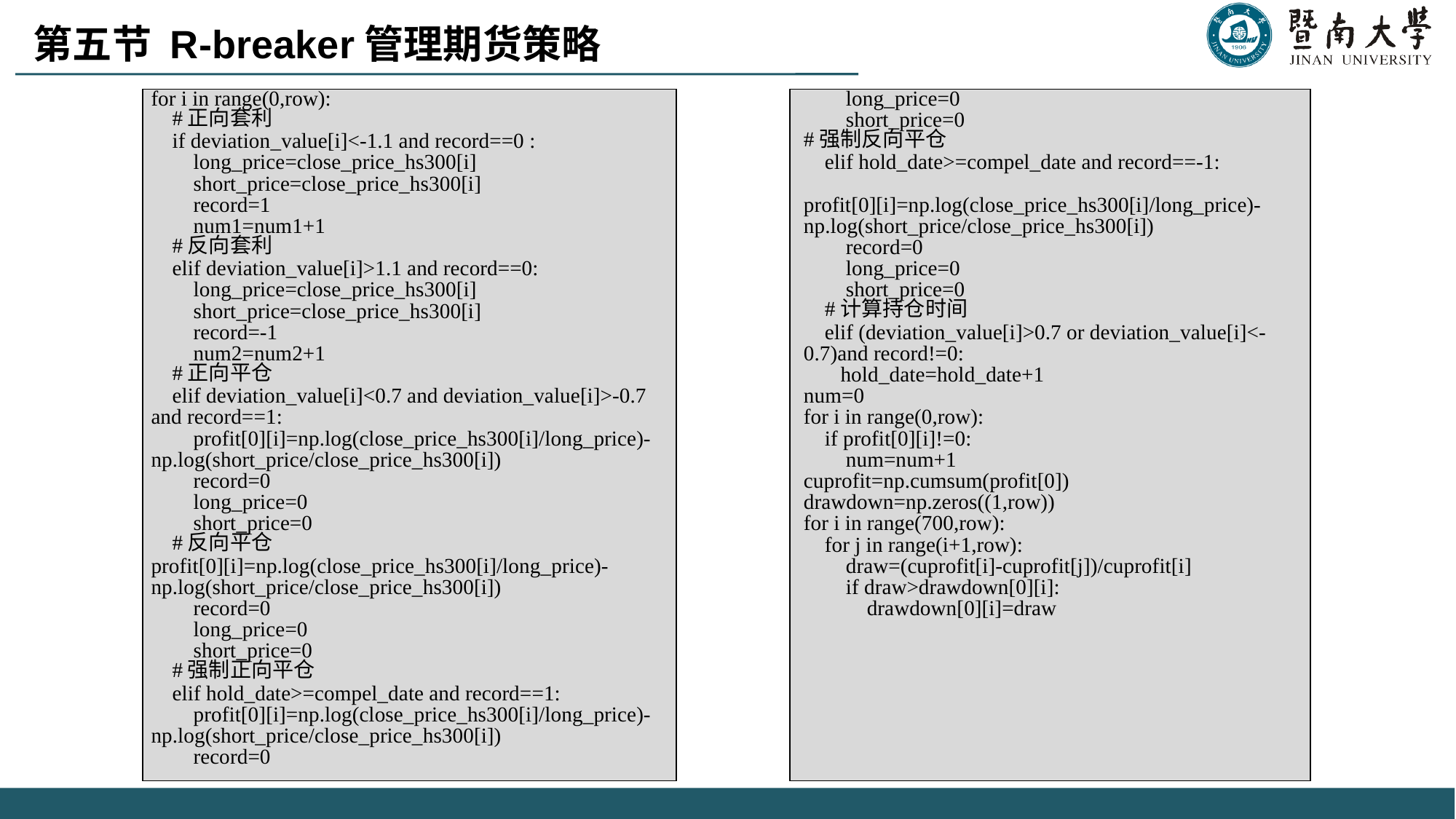

第五节 R-breaker管理期货策略
| for i in range(0,row): #正向套利 if deviation\_value[i]<-1.1 and record==0 : long\_price=close\_price\_hs300[i] short\_price=close\_price\_hs300[i] record=1 num1=num1+1 #反向套利 elif deviation\_value[i]>1.1 and record==0: long\_price=close\_price\_hs300[i] short\_price=close\_price\_hs300[i] record=-1 num2=num2+1 #正向平仓 elif deviation\_value[i]<0.7 and deviation\_value[i]>-0.7 and record==1: profit[0][i]=np.log(close\_price\_hs300[i]/long\_price)-np.log(short\_price/close\_price\_hs300[i]) record=0 long\_price=0 short\_price=0 #反向平仓 profit[0][i]=np.log(close\_price\_hs300[i]/long\_price)-np.log(short\_price/close\_price\_hs300[i]) record=0 long\_price=0 short\_price=0 #强制正向平仓 elif hold\_date>=compel\_date and record==1: profit[0][i]=np.log(close\_price\_hs300[i]/long\_price)-np.log(short\_price/close\_price\_hs300[i]) record=0 |
| --- |
| long\_price=0 short\_price=0 #强制反向平仓 elif hold\_date>=compel\_date and record==-1: profit[0][i]=np.log(close\_price\_hs300[i]/long\_price)-np.log(short\_price/close\_price\_hs300[i]) record=0 long\_price=0 short\_price=0 #计算持仓时间 elif (deviation\_value[i]>0.7 or deviation\_value[i]<-0.7)and record!=0: hold\_date=hold\_date+1 num=0 for i in range(0,row): if profit[0][i]!=0: num=num+1 cuprofit=np.cumsum(profit[0]) drawdown=np.zeros((1,row)) for i in range(700,row): for j in range(i+1,row): draw=(cuprofit[i]-cuprofit[j])/cuprofit[i] if draw>drawdown[0][i]: drawdown[0][i]=draw |
| --- |